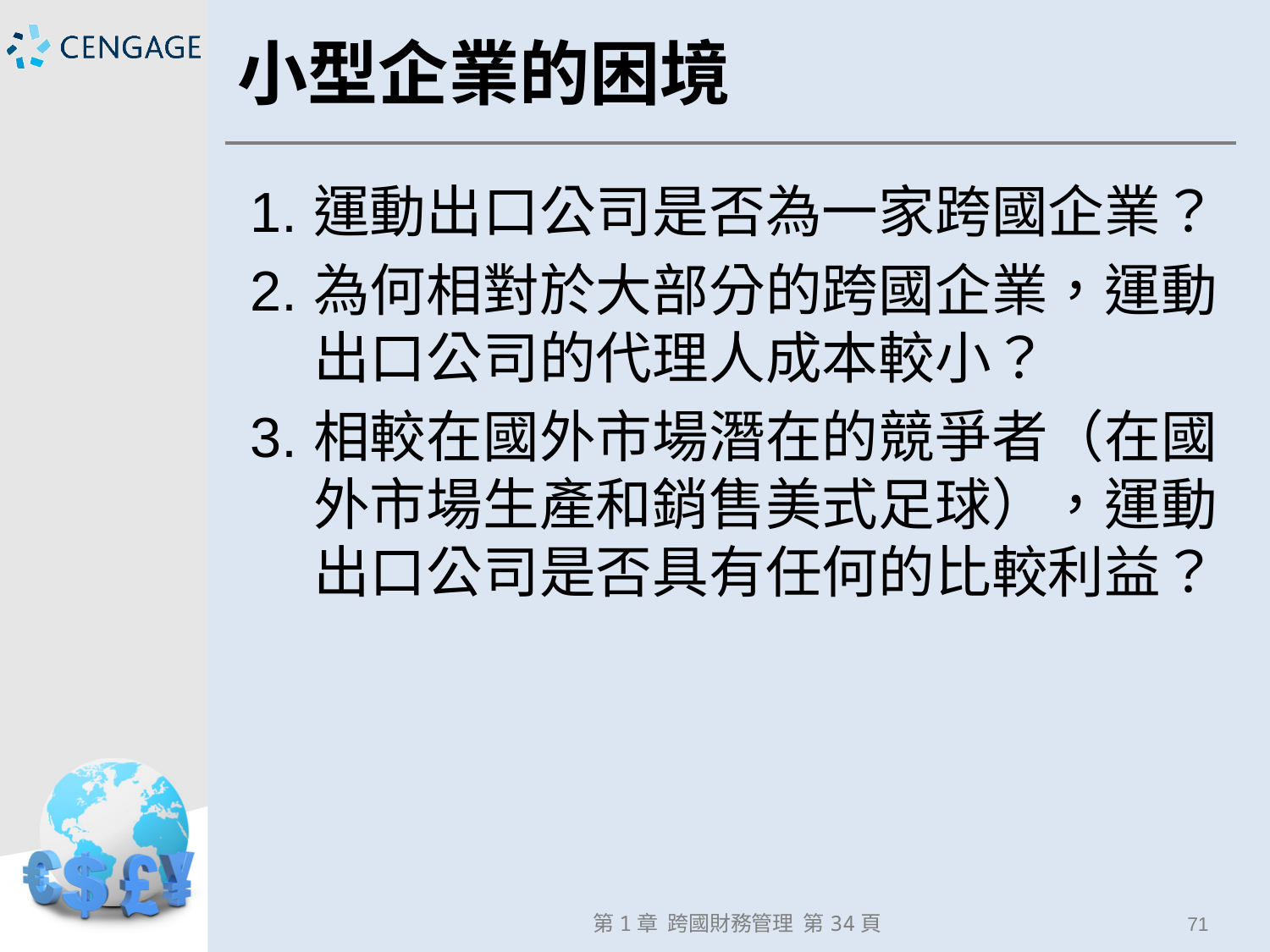

# 小型企業的困境
運動出口公司是否為一家跨國企業？
為何相對於大部分的跨國企業，運動出口公司的代理人成本較小？
相較在國外市場潛在的競爭者（在國外市場生產和銷售美式足球），運動出口公司是否具有任何的比較利益？
第1章  跨國財務管理  第34頁
71